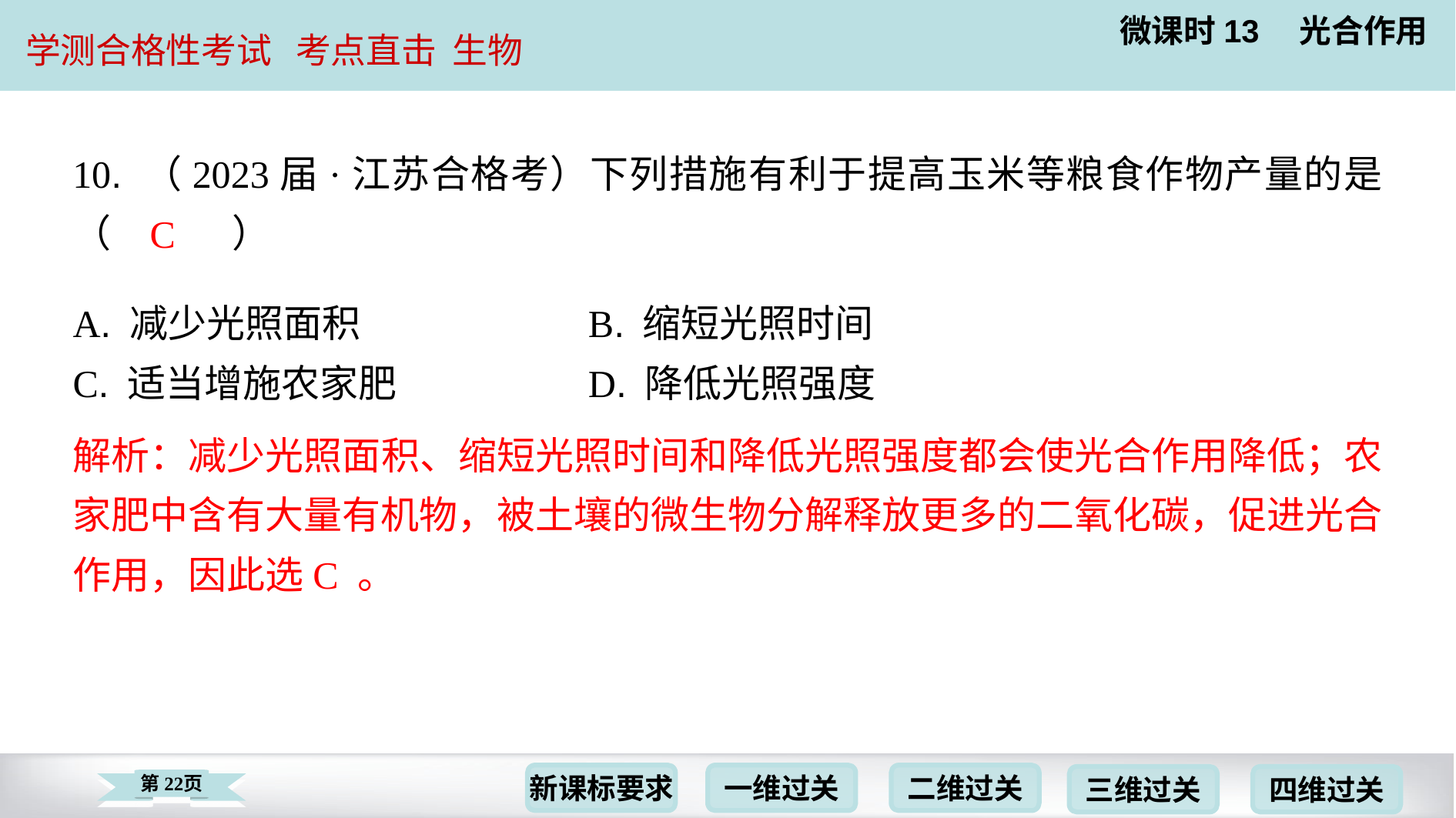

10. （2023届·江苏合格考）下列措施有利于提高玉米等粮食作物产量的是（　C　）
C
| A. 减少光照面积 | B. 缩短光照时间 |
| --- | --- |
| C. 适当增施农家肥 | D. 降低光照强度 |
解析：减少光照面积、缩短光照时间和降低光照强度都会使光合作用降低；农家肥中含有大量有机物，被土壤的微生物分解释放更多的二氧化碳，促进光合作用，因此选C 。